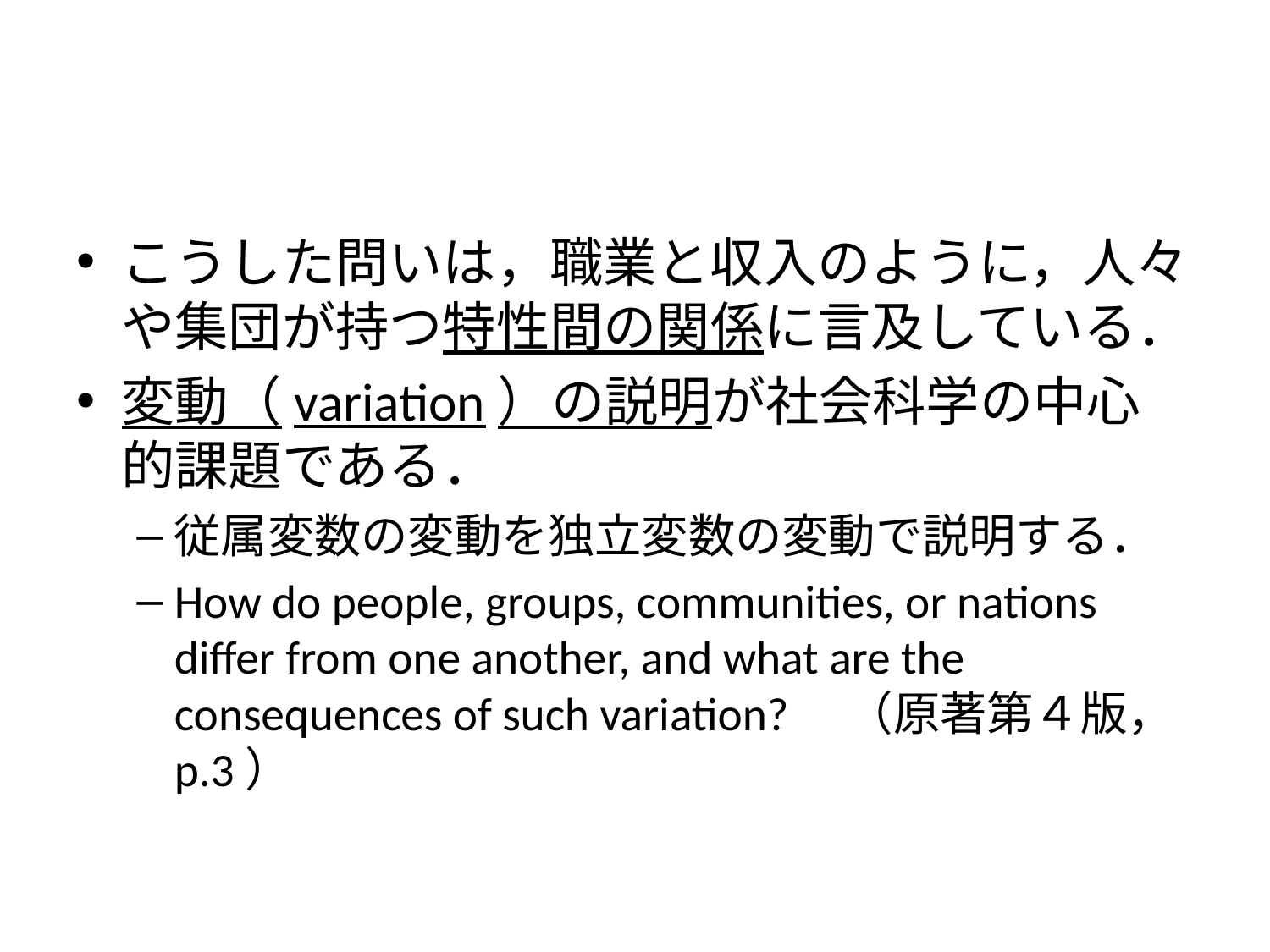

#
こうした問いは，職業と収入のように，人々や集団が持つ特性間の関係に言及している．
変動（variation）の説明が社会科学の中心的課題である．
従属変数の変動を独立変数の変動で説明する．
How do people, groups, communities, or nations differ from one another, and what are the consequences of such variation?　（原著第４版，p.3）